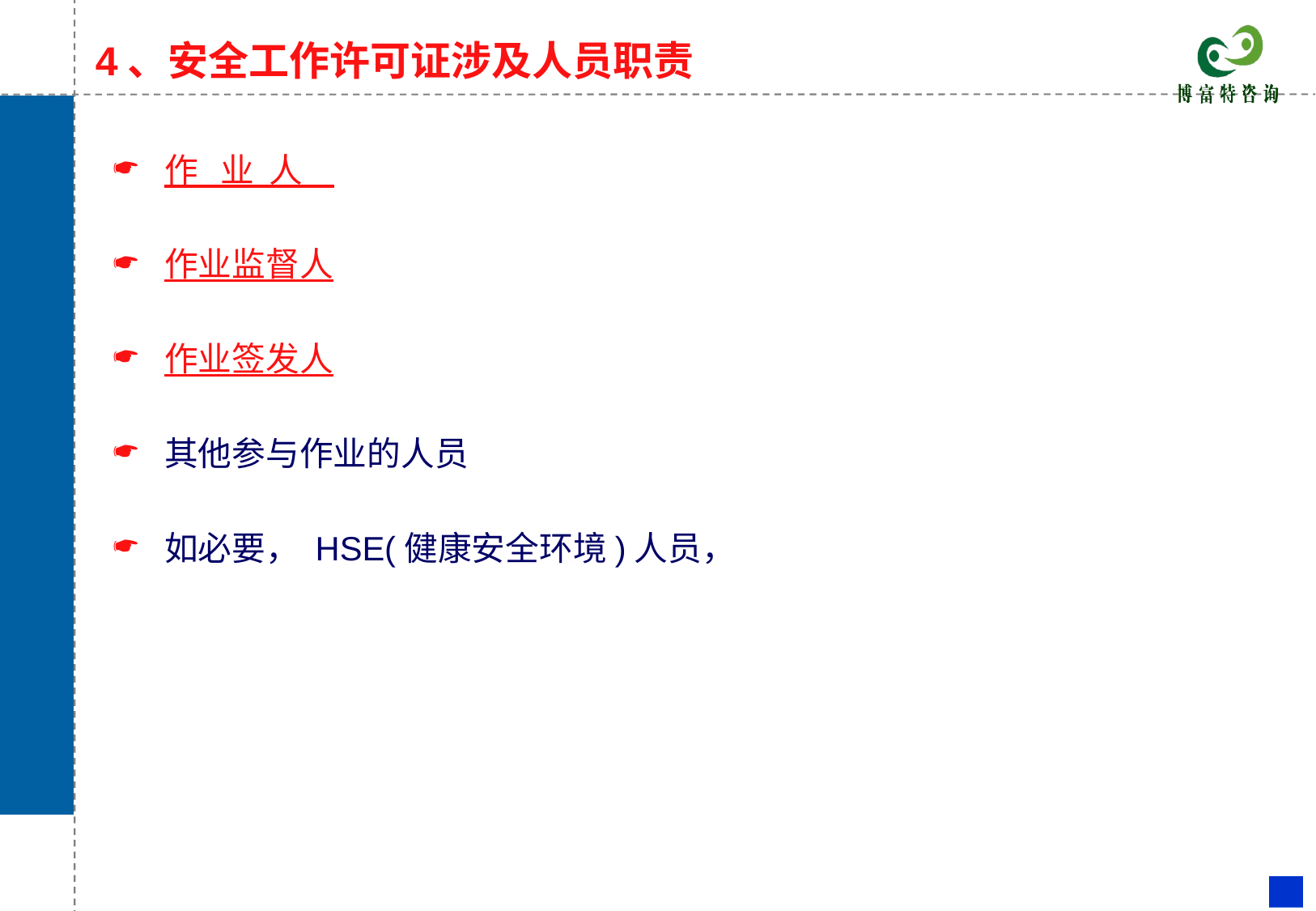

# 4、安全工作许可证涉及人员职责

 作   业  人

 作业监督人

 作业签发人

 其他参与作业的人员

 如必要， HSE(健康安全环境)人员，
10